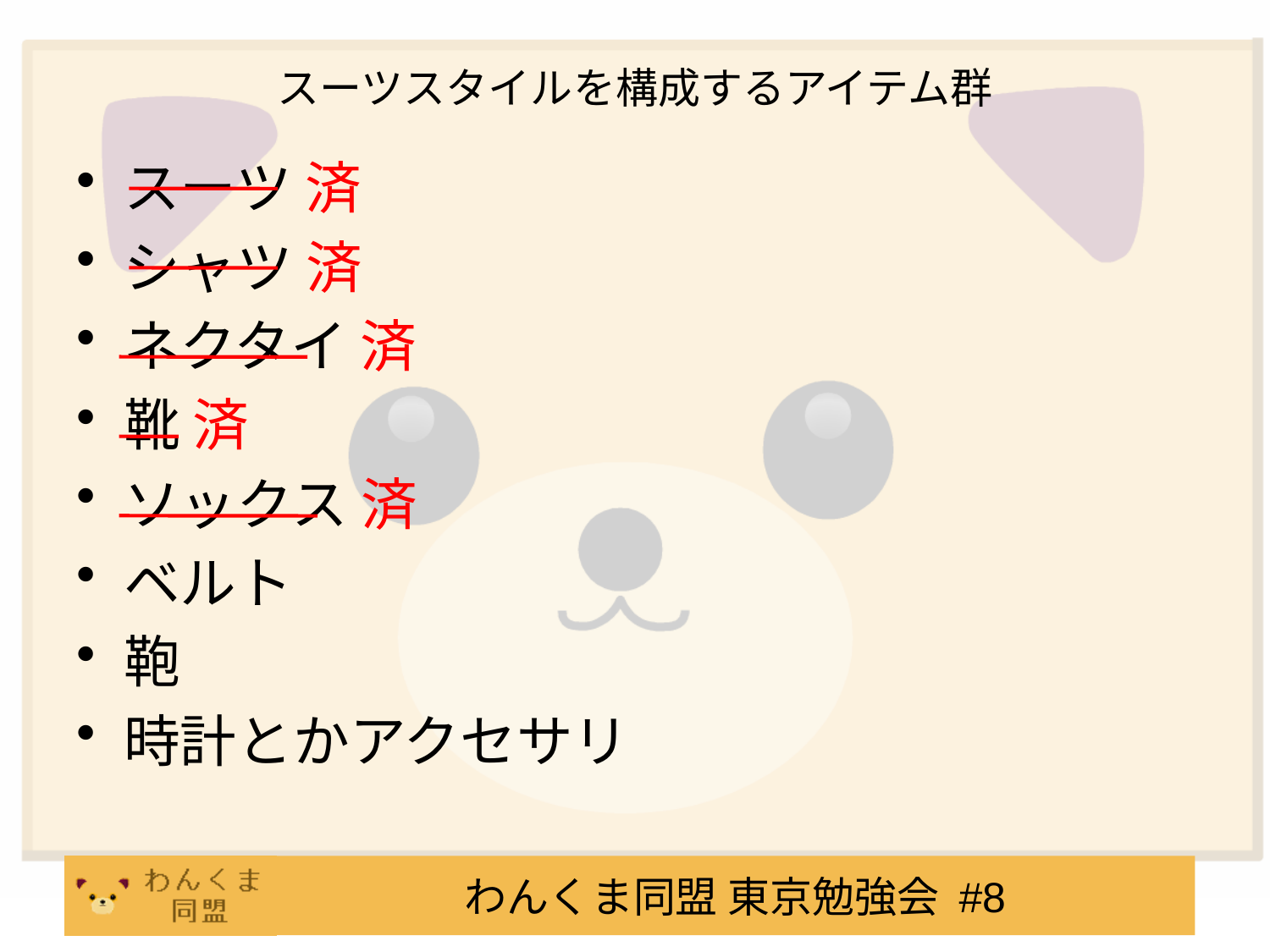

# スーツスタイルを構成するアイテム群
スーツ 済
シャツ 済
ネクタイ 済
靴 済
ソックス 済
ベルト
鞄
時計とかアクセサリ